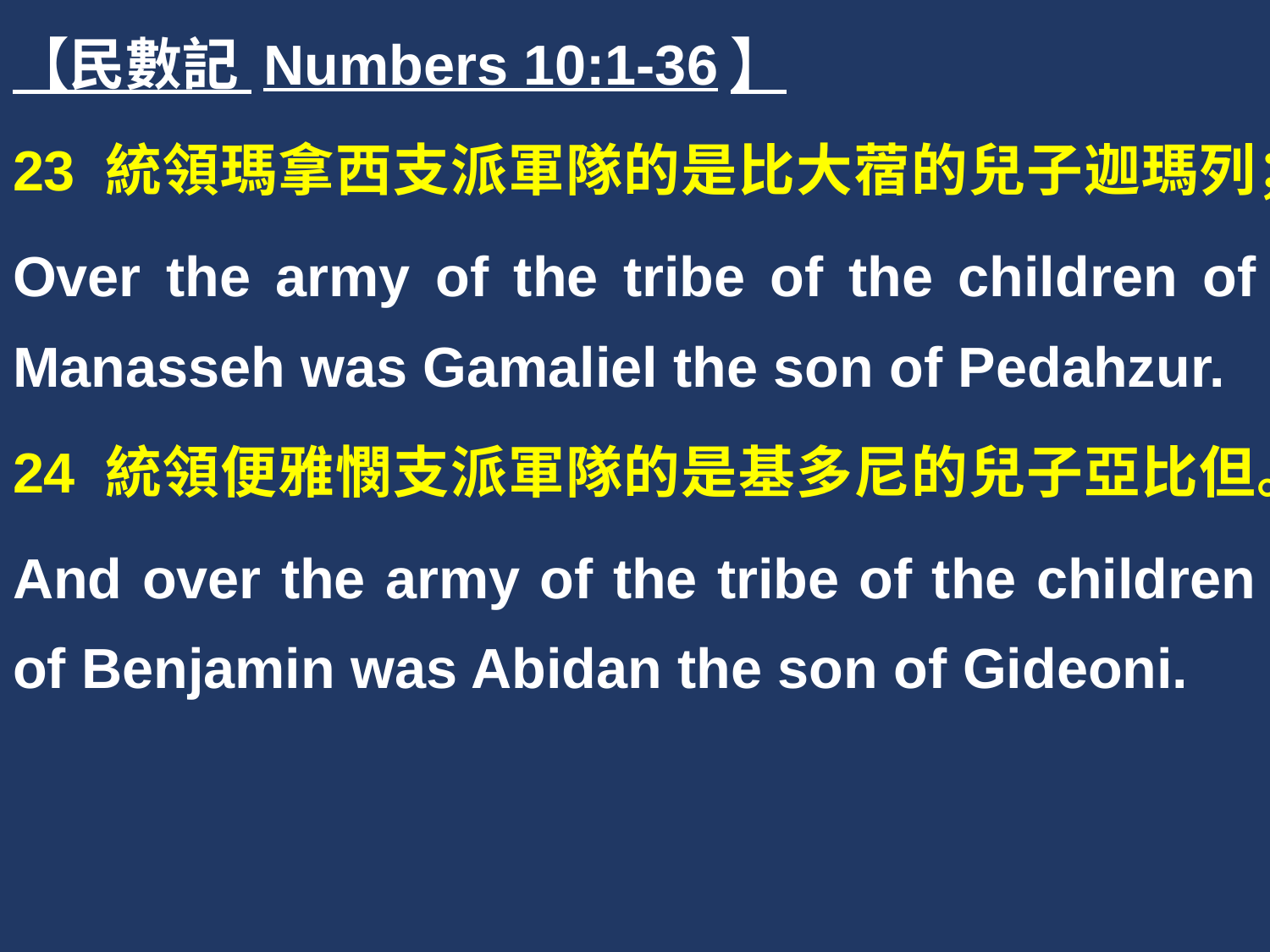

【民數記 Numbers 10:1-36】
23 統領瑪拿西支派軍隊的是比大蓿的兒子迦瑪列；
Over the army of the tribe of the children of Manasseh was Gamaliel the son of Pedahzur.
24 統領便雅憫支派軍隊的是基多尼的兒子亞比但。
And over the army of the tribe of the children of Benjamin was Abidan the son of Gideoni.